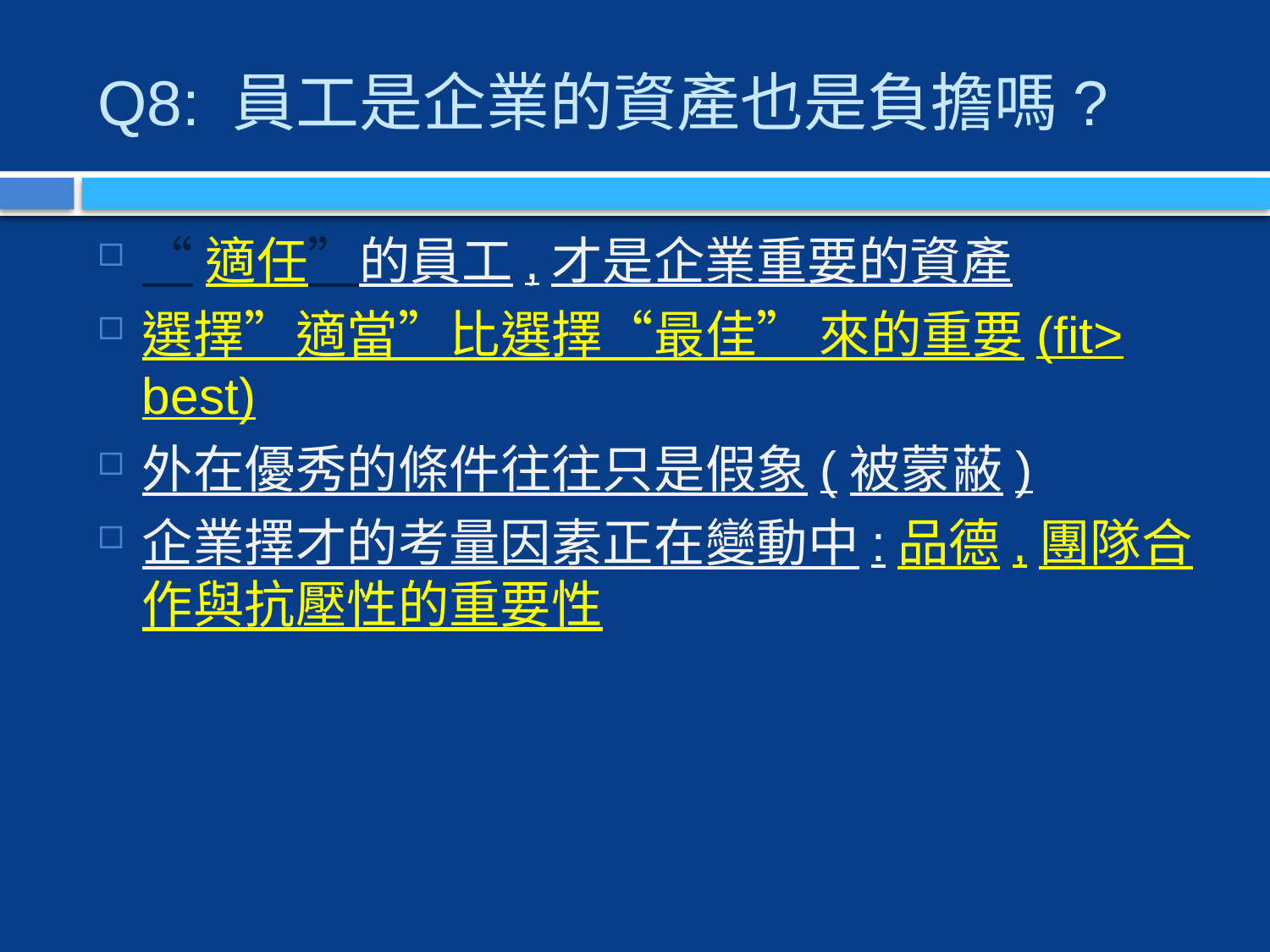

# Q8: 員工是企業的資產也是負擔嗎?
“適任”的員工,才是企業重要的資產
選擇”適當”比選擇“最佳” 來的重要(fit> best)
外在優秀的條件往往只是假象(被蒙蔽)
企業擇才的考量因素正在變動中:品德,團隊合作與抗壓性的重要性